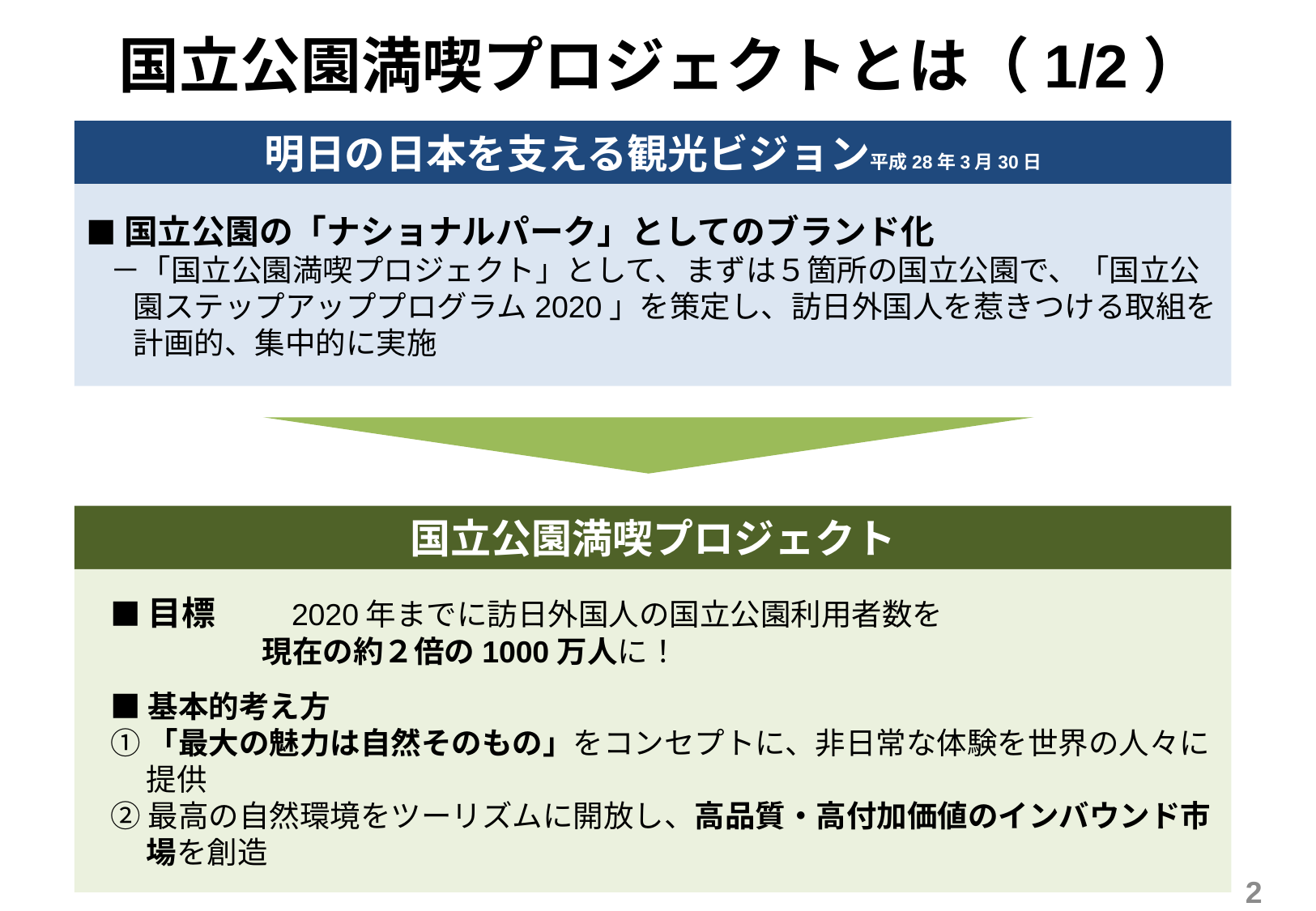

国立公園満喫プロジェクトとは（1/2）
明日の日本を支える観光ビジョン平成28年3月30日
■国立公園の「ナショナルパーク」としてのブランド化
－「国立公園満喫プロジェクト」として、まずは５箇所の国立公園で、「国立公園ステップアッププログラム2020」を策定し、訪日外国人を惹きつける取組を計画的、集中的に実施

国立公園満喫プロジェクト
■目標　　2020年までに訪日外国人の国立公園利用者数を
　　　　　現在の約２倍の1000万人に！

■基本的考え方
①「最大の魅力は自然そのもの」をコンセプトに、非日常な体験を世界の人々に提供
②最高の自然環境をツーリズムに開放し、高品質・高付加価値のインバウンド市場を創造
2